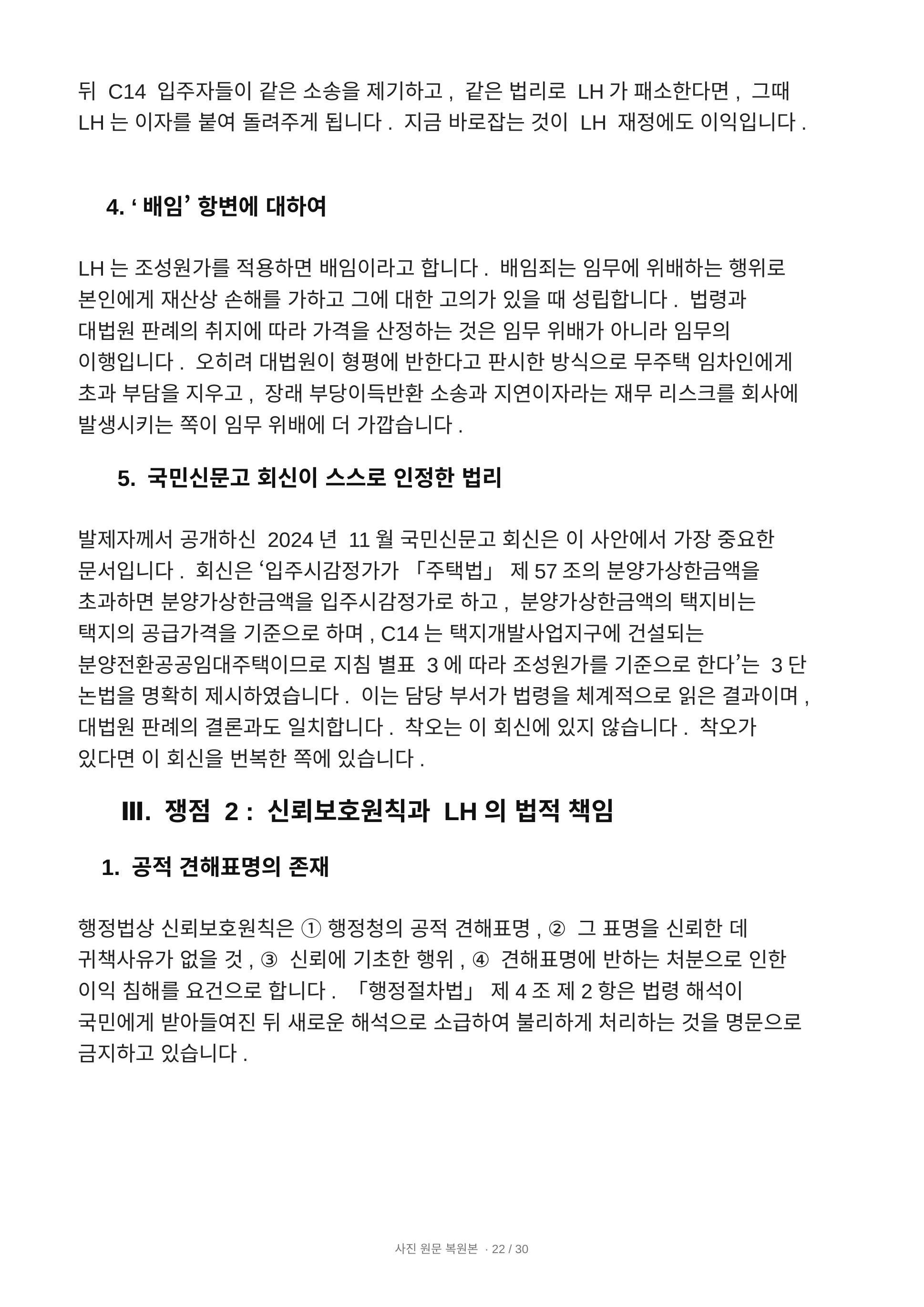

뒤 C14 입주자들이 같은 소송을 제기하고, 같은 법리로 LH가 패소한다면, 그때 LH는 이자를 붙여 돌려주게 됩니다. 지금 바로잡는 것이 LH 재정에도 이익입니다.
4. ‘배임’ 항변에 대하여
LH는 조성원가를 적용하면 배임이라고 합니다. 배임죄는 임무에 위배하는 행위로 본인에게 재산상 손해를 가하고 그에 대한 고의가 있을 때 성립합니다. 법령과 대법원 판례의 취지에 따라 가격을 산정하는 것은 임무 위배가 아니라 임무의 이행입니다. 오히려 대법원이 형평에 반한다고 판시한 방식으로 무주택 임차인에게 초과 부담을 지우고, 장래 부당이득반환 소송과 지연이자라는 재무 리스크를 회사에 발생시키는 쪽이 임무 위배에 더 가깝습니다.
5. 국민신문고 회신이 스스로 인정한 법리
발제자께서 공개하신 2024년 11월 국민신문고 회신은 이 사안에서 가장 중요한 문서입니다. 회신은 ‘입주시감정가가 「주택법」 제57조의 분양가상한금액을 초과하면 분양가상한금액을 입주시감정가로 하고, 분양가상한금액의 택지비는 택지의 공급가격을 기준으로 하며, C14는 택지개발사업지구에 건설되는 분양전환공공임대주택이므로 지침 별표 3에 따라 조성원가를 기준으로 한다’는 3단 논법을 명확히 제시하였습니다. 이는 담당 부서가 법령을 체계적으로 읽은 결과이며, 대법원 판례의 결론과도 일치합니다. 착오는 이 회신에 있지 않습니다. 착오가 있다면 이 회신을 번복한 쪽에 있습니다.
Ⅲ. 쟁점 2 : 신뢰보호원칙과 LH의 법적 책임
1. 공적 견해표명의 존재
행정법상 신뢰보호원칙은 ① 행정청의 공적 견해표명, ② 그 표명을 신뢰한 데 귀책사유가 없을 것, ③ 신뢰에 기초한 행위, ④ 견해표명에 반하는 처분으로 인한 이익 침해를 요건으로 합니다. 「행정절차법」 제4조 제2항은 법령 해석이 국민에게 받아들여진 뒤 새로운 해석으로 소급하여 불리하게 처리하는 것을 명문으로 금지하고 있습니다.
사진 원문 복원본 · 22 / 30